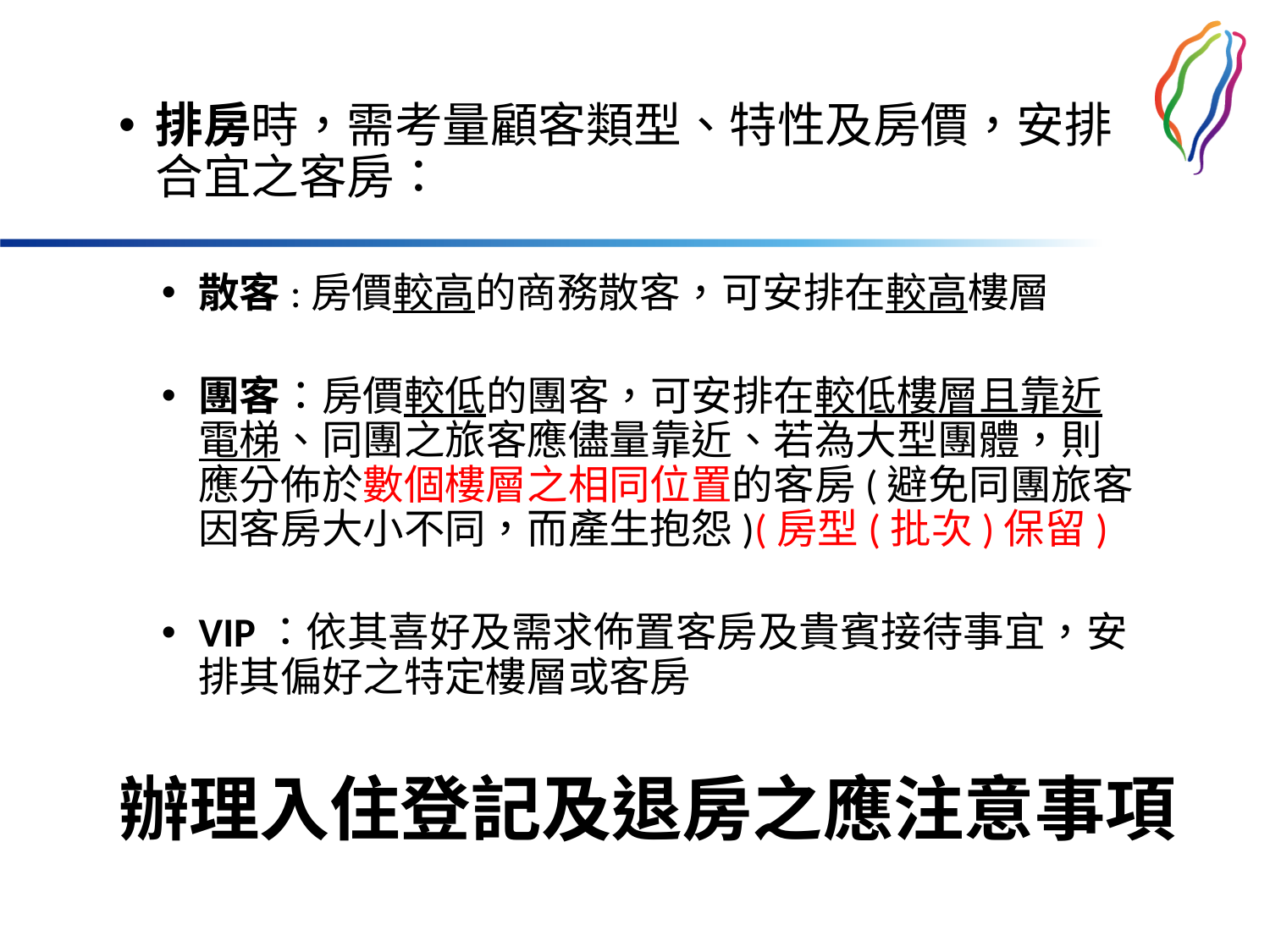

排房時，需考量顧客類型、特性及房價，安排合宜之客房：

散客:房價較高的商務散客，可安排在較高樓層

團客：房價較低的團客，可安排在較低樓層且靠近電梯、同團之旅客應儘量靠近、若為大型團體，則應分佈於數個樓層之相同位置的客房(避免同團旅客因客房大小不同，而產生抱怨)(房型(批次)保留)

VIP：依其喜好及需求佈置客房及貴賓接待事宜，安排其偏好之特定樓層或客房

# 辦理入住登記及退房之應注意事項